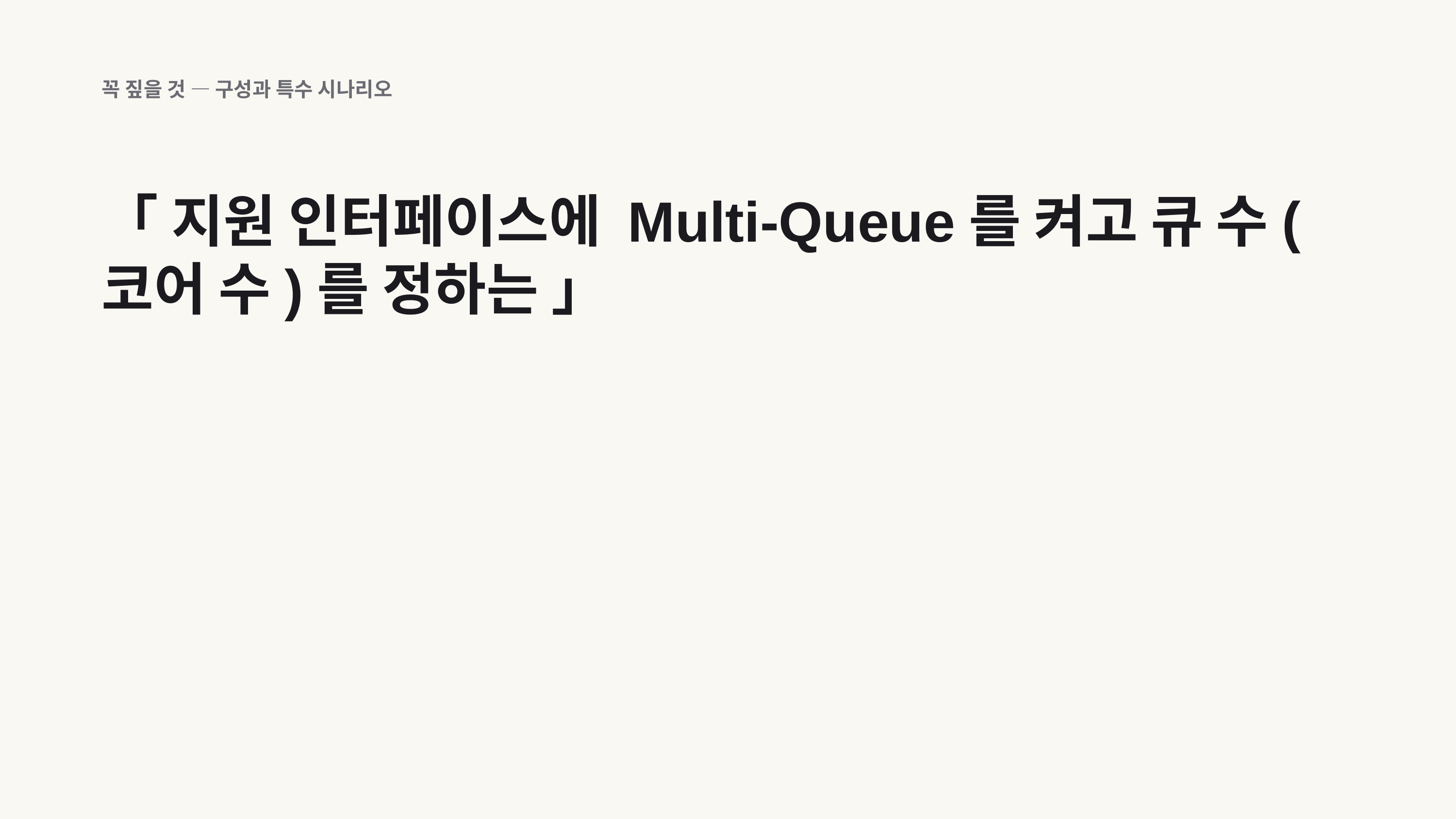

꼭 짚을 것 — 구성과 특수 시나리오
「 지원 인터페이스에 Multi-Queue를 켜고 큐 수(코어 수)를 정하는 」